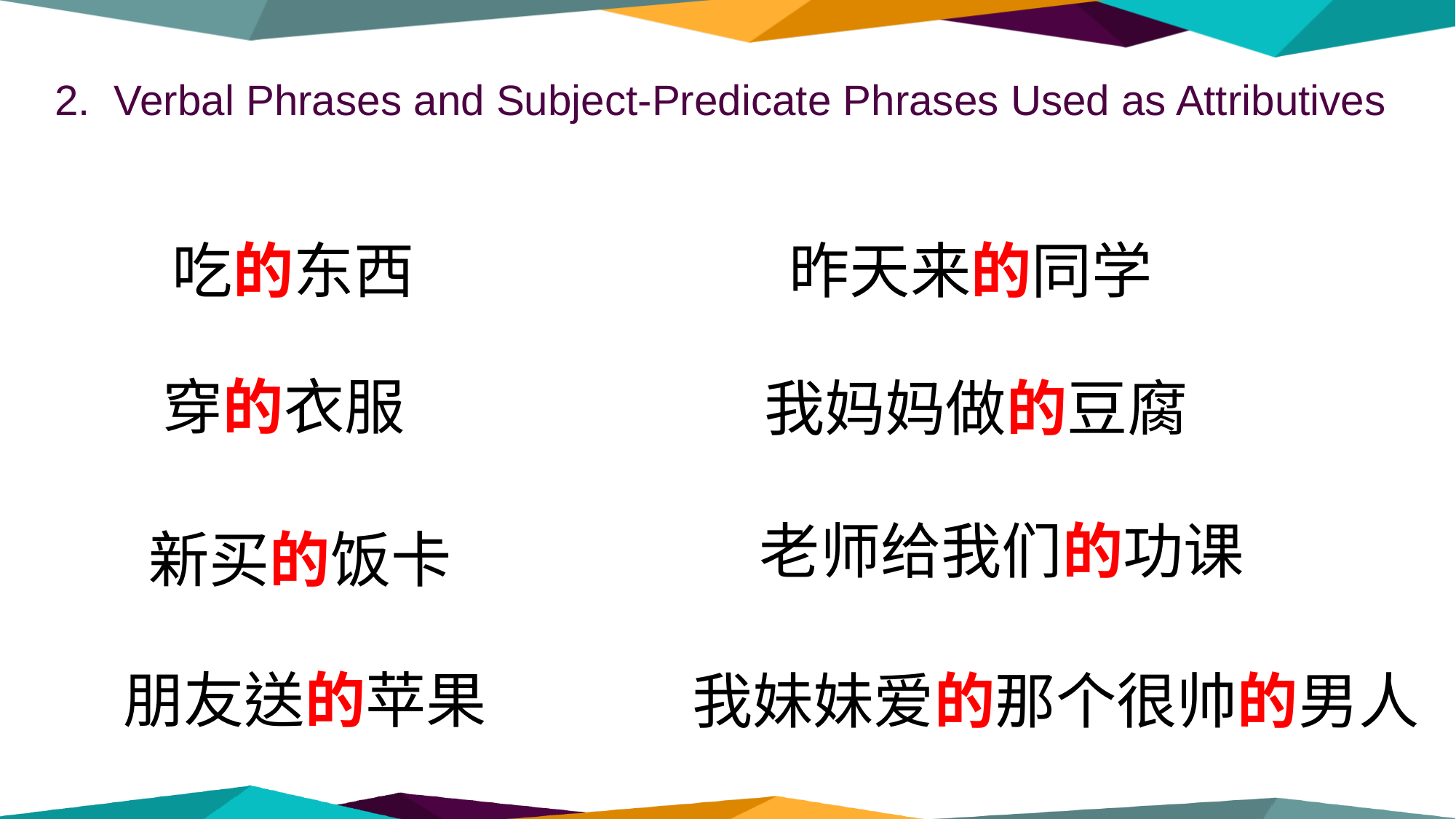

2.  Verbal Phrases and Subject-Predicate Phrases Used as Attributives
 吃的东西
昨天来的同学
穿的衣服
	我妈妈做的豆腐
	老师给我们的功课
新买的饭卡
	朋友送的苹果
我妹妹爱的那个很帅的男人